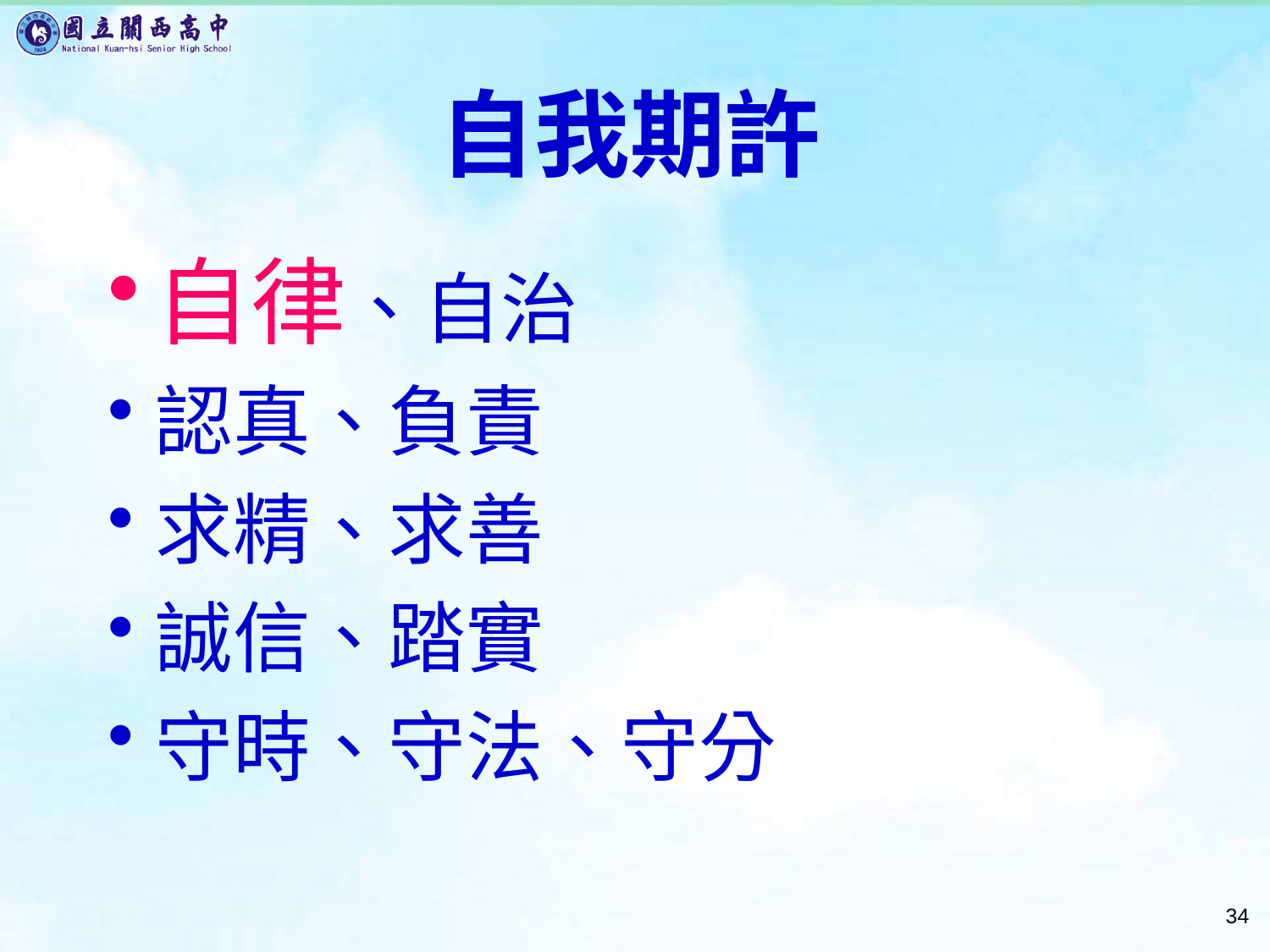

# 自我期許
自律、自治
認真、負責
求精、求善
誠信、踏實
守時、守法、守分